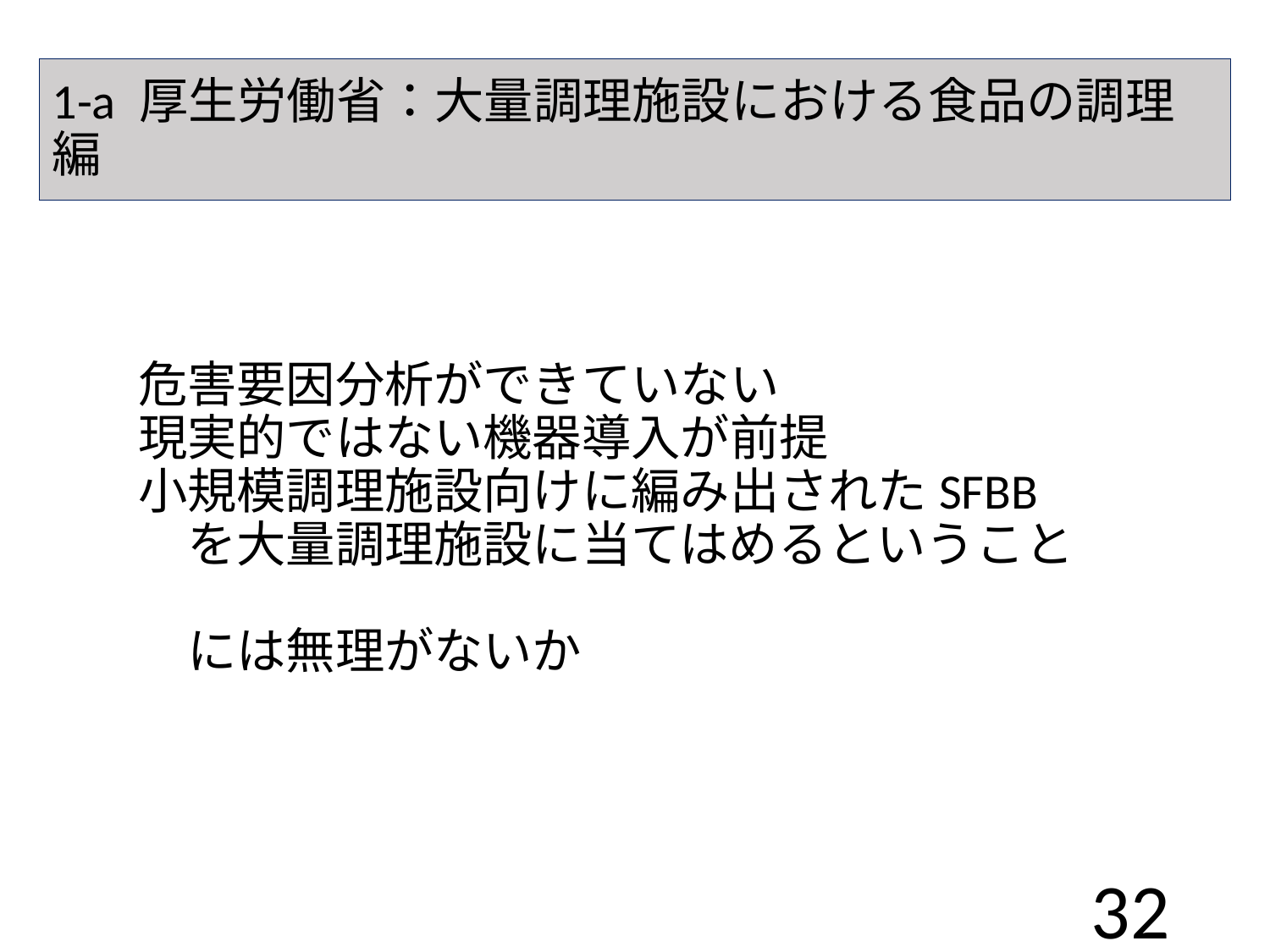

1-a 厚生労働省：大量調理施設における食品の調理編
# 危害要因分析ができていない 現実的ではない機器導入が前提 小規模調理施設向けに編み出されたSFBB　 　を大量調理施設に当てはめるということ　 　には無理がないか
32